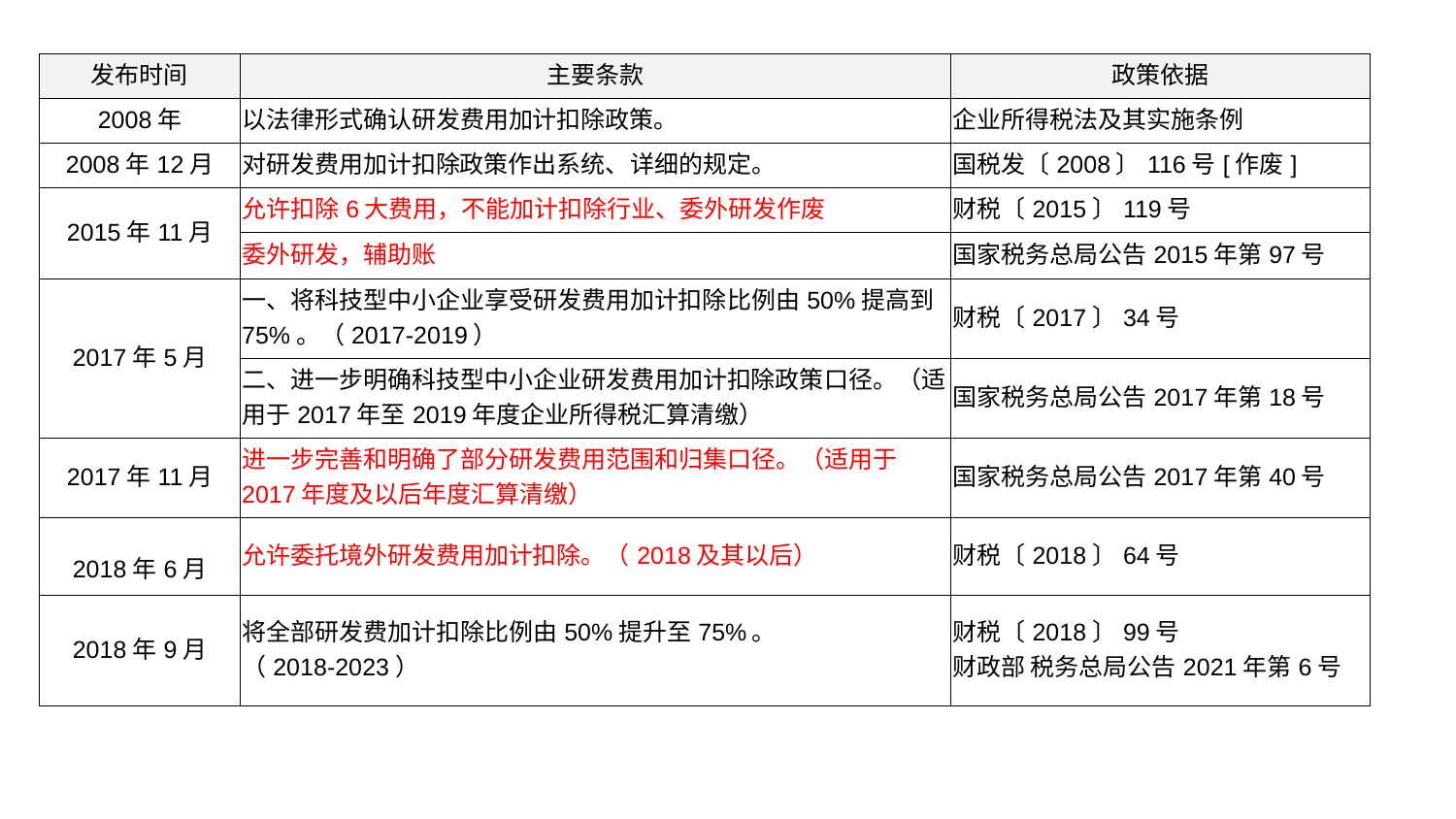

| 发布时间 | 主要条款 | 政策依据 |
| --- | --- | --- |
| 2008年 | 以法律形式确认研发费用加计扣除政策。 | 企业所得税法及其实施条例 |
| 2008年12月 | 对研发费用加计扣除政策作出系统、详细的规定。 | 国税发〔2008〕116号[作废] |
| 2015年11月 | 允许扣除6大费用，不能加计扣除行业、委外研发作废 | 财税〔2015〕119号 |
|  | 委外研发，辅助账 | 国家税务总局公告2015年第97号 |
| 2017年5月 | 一、将科技型中小企业享受研发费用加计扣除比例由50%提高到75%。（2017-2019） | 财税〔2017〕34号 |
|  | 二、进一步明确科技型中小企业研发费用加计扣除政策口径。（适用于2017年至2019年度企业所得税汇算清缴） | 国家税务总局公告2017年第18号 |
| 2017年11月 | 进一步完善和明确了部分研发费用范围和归集口径。（适用于2017年度及以后年度汇算清缴） | 国家税务总局公告2017年第40号 |
| 2018年6月 | 允许委托境外研发费用加计扣除。（2018及其以后） | 财税〔2018〕64号 |
| 2018年9月 | 将全部研发费加计扣除比例由50%提升至75%。 （2018-2023） | 财税〔2018〕99号 财政部 税务总局公告2021年第6号 |